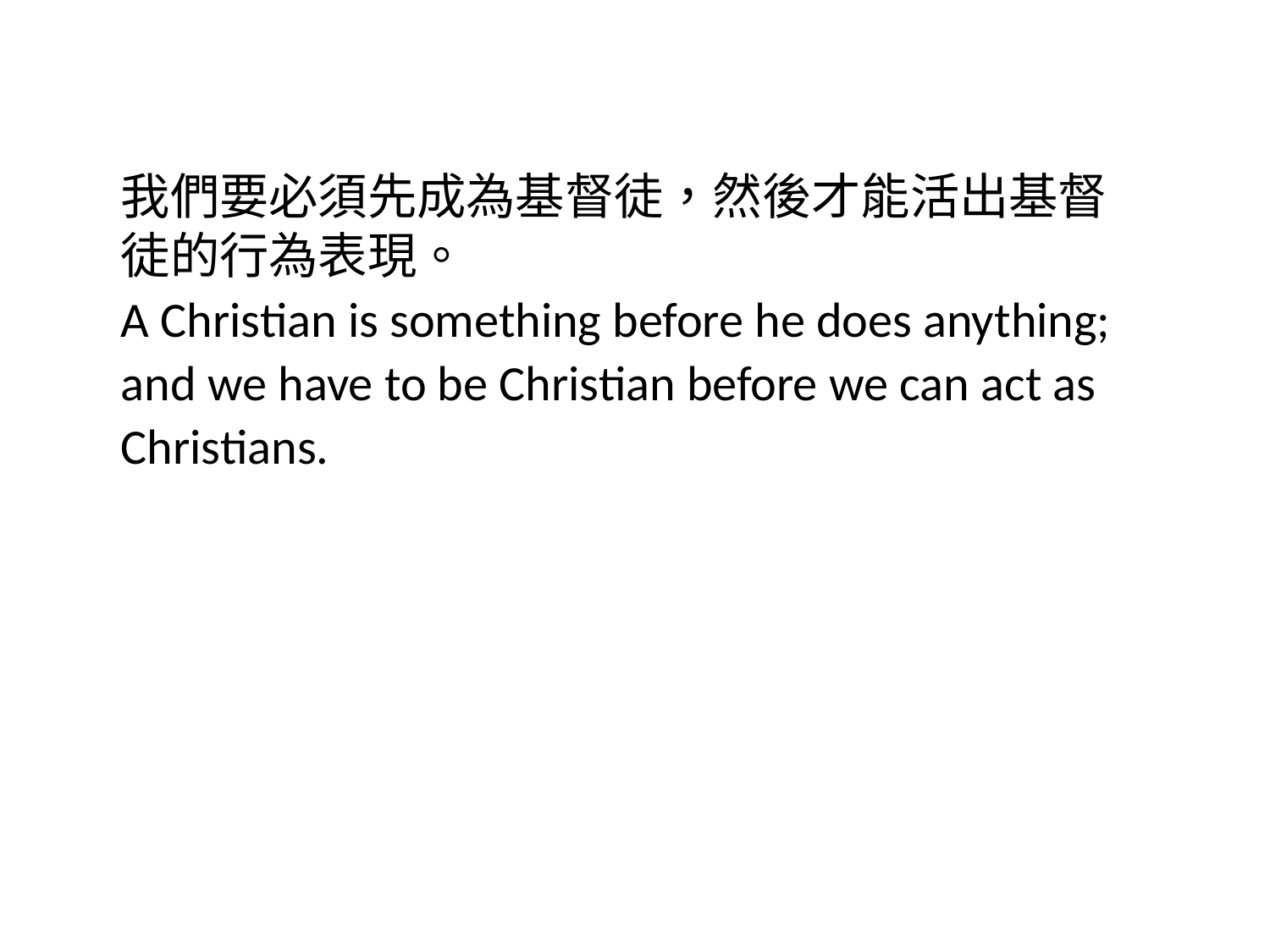

我們要必須先成為基督徒，然後才能活出基督徒的行為表現。
A Christian is something before he does anything; and we have to be Christian before we can act as Christians.